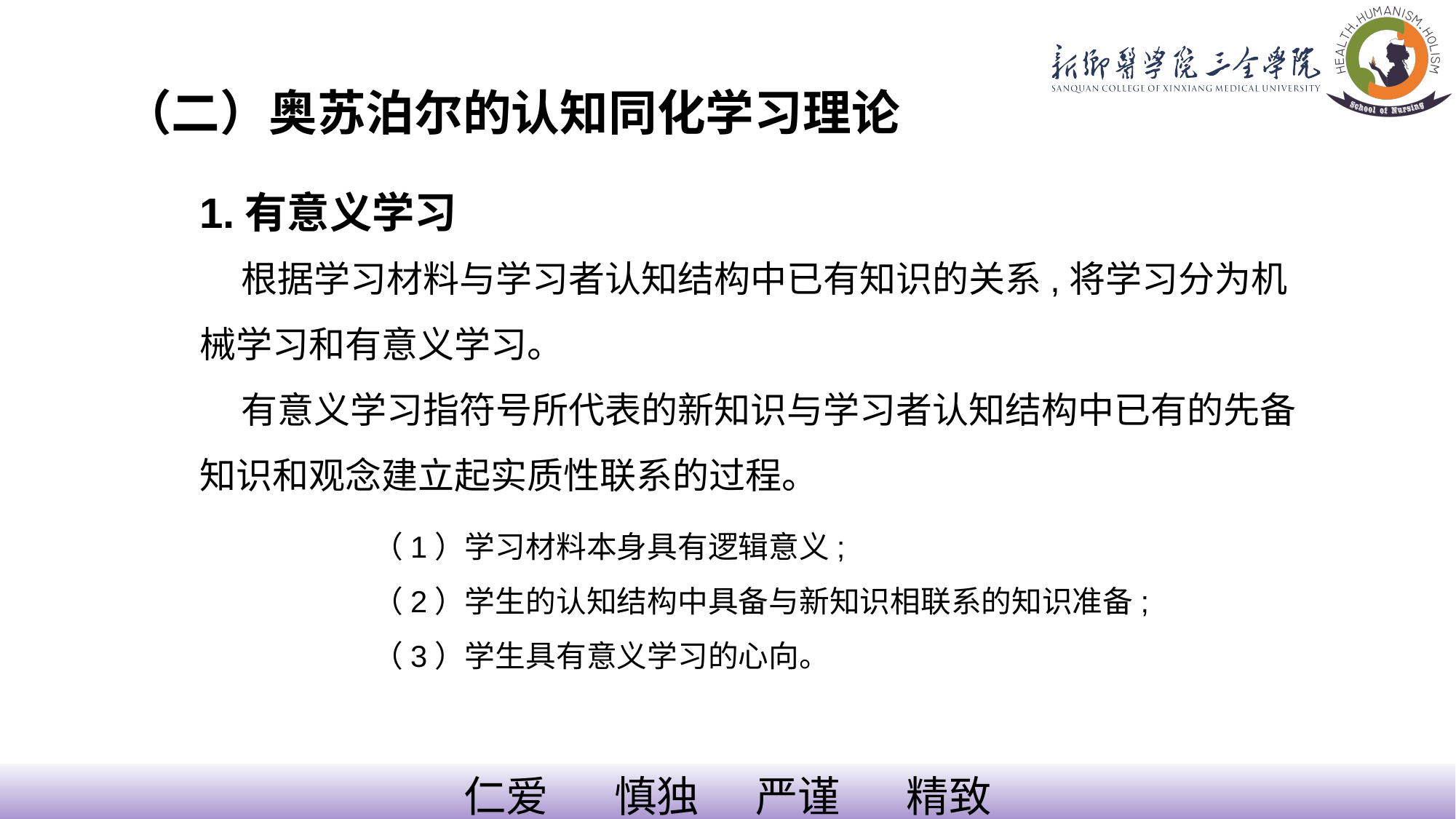

（二）奥苏泊尔的认知同化学习理论

1.有意义学习

    根据学习材料与学习者认知结构中已有知识的关系,将学习分为机械学习和有意义学习。
    有意义学习指符号所代表的新知识与学习者认知结构中已有的先备知识和观念建立起实质性联系的过程。
（1）学习材料本身具有逻辑意义;
（2）学生的认知结构中具备与新知识相联系的知识准备;
（3）学生具有意义学习的心向。